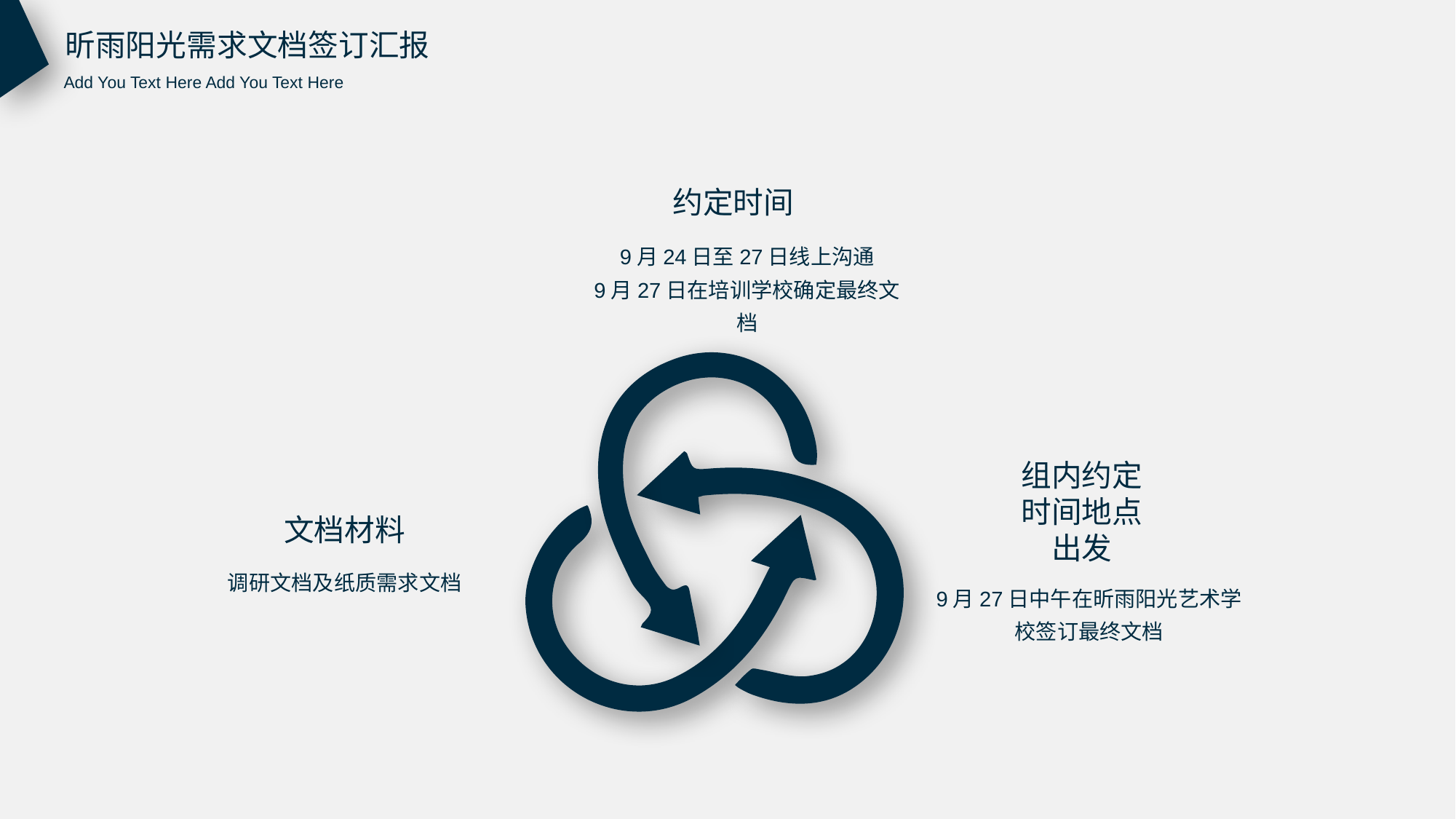

昕雨阳光需求文档签订汇报
Add You Text Here Add You Text Here
约定时间
9月24日至27日线上沟通
9月27日在培训学校确定最终文档

组内约定时间地点出发

文档材料

调研文档及纸质需求文档
9月27日中午在昕雨阳光艺术学校签订最终文档